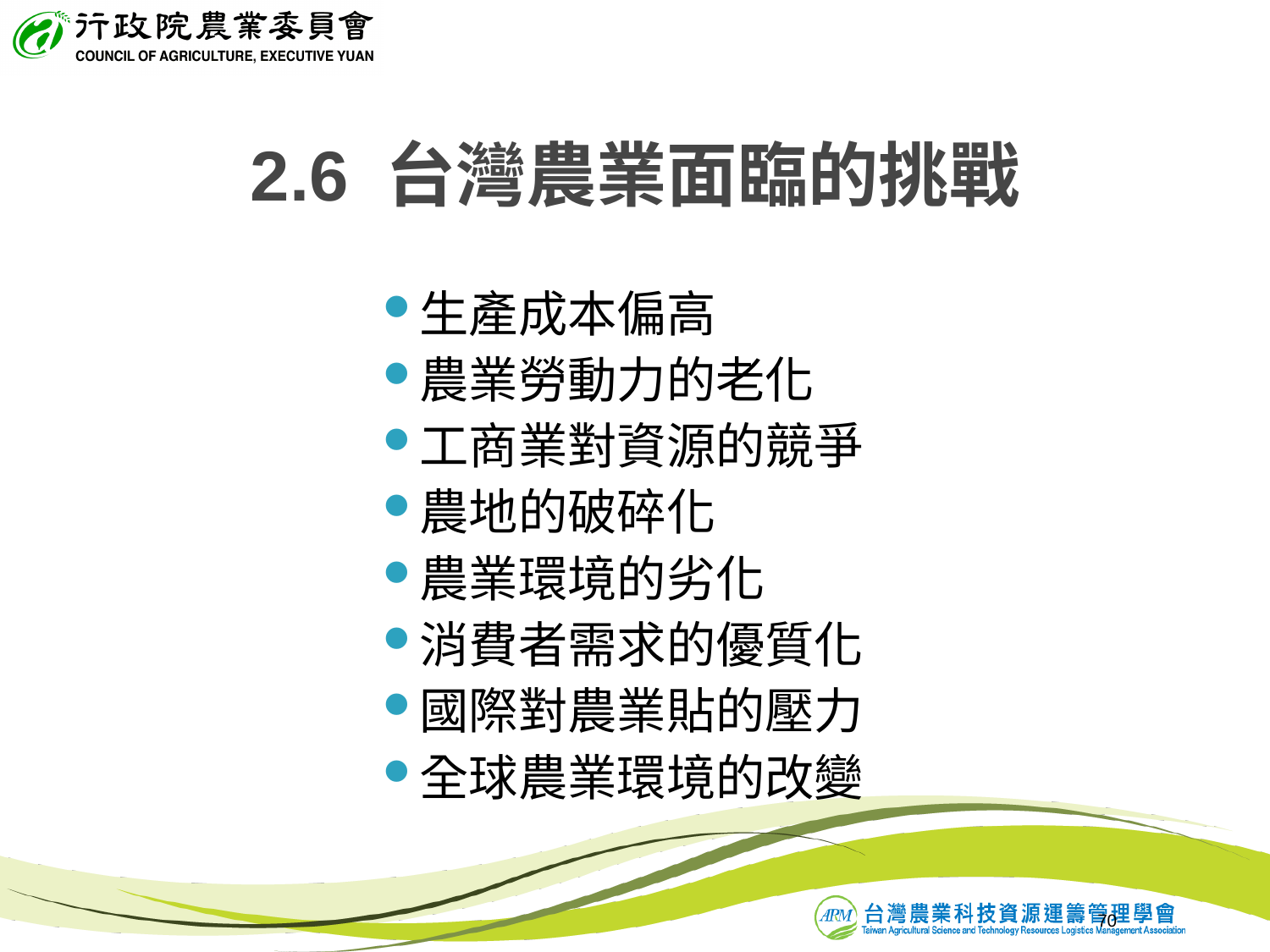

2.6 台灣農業面臨的挑戰
生產成本偏高
農業勞動力的老化
工商業對資源的競爭
農地的破碎化
農業環境的劣化
消費者需求的優質化
國際對農業貼的壓力
全球農業環境的改變
70